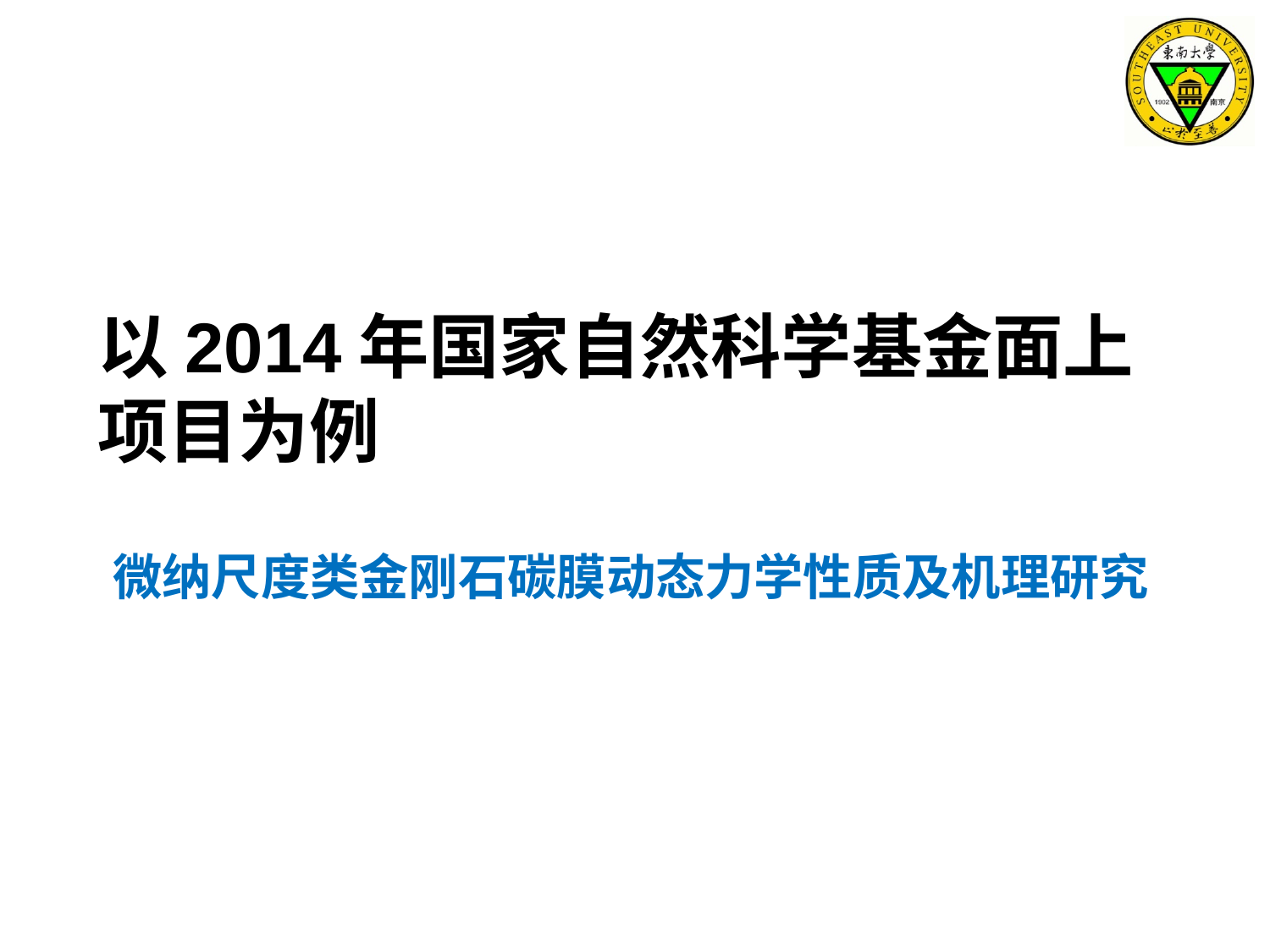

# 以2014年国家自然科学基金面上项目为例
微纳尺度类金刚石碳膜动态力学性质及机理研究